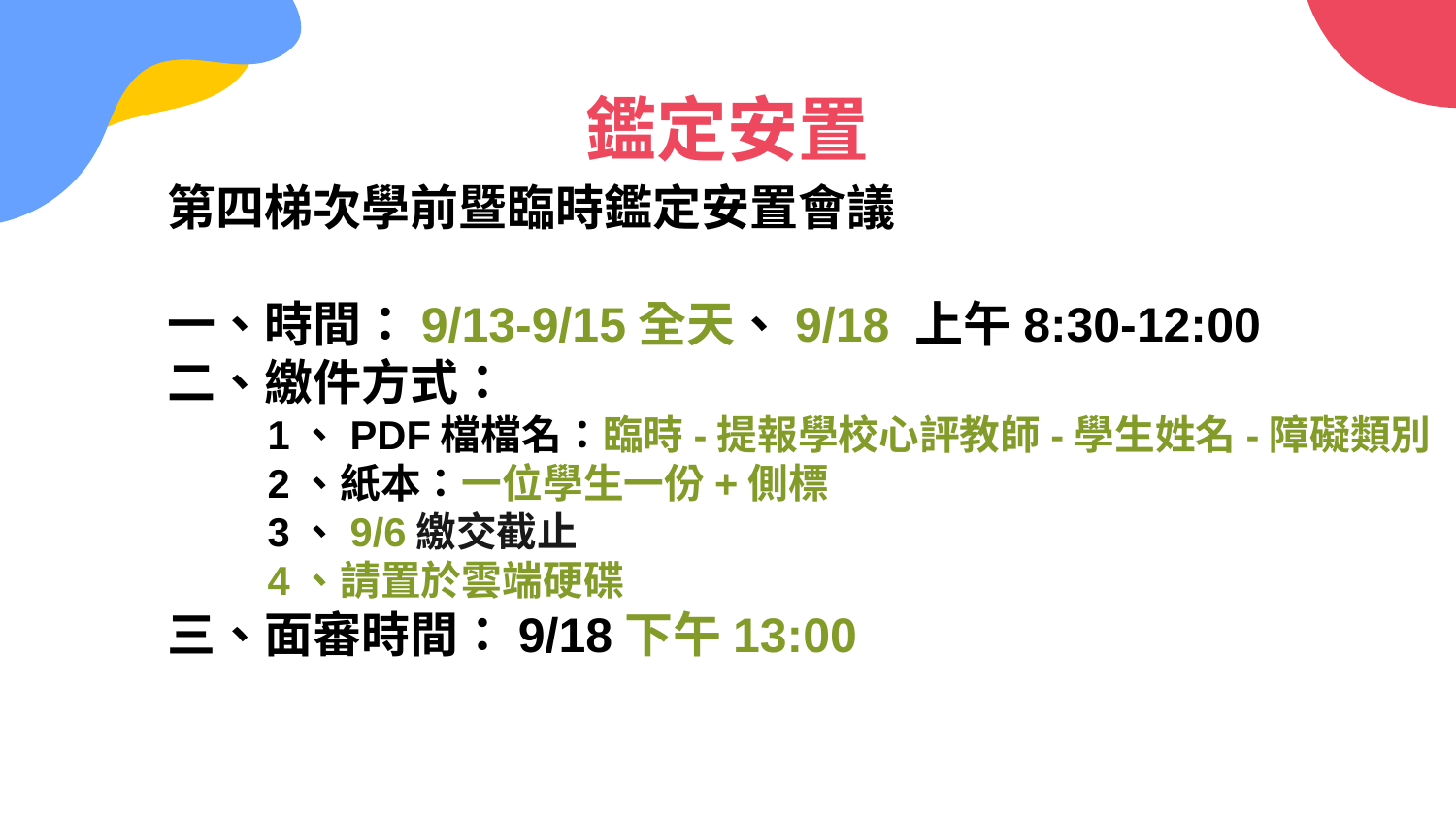

# 鑑定安置
第四梯次學前暨臨時鑑定安置會議

一、時間：9/13-9/15全天、9/18 上午8:30-12:00
二、繳件方式：
         1、PDF檔檔名：臨時-提報學校心評教師-學生姓名-障礙類別
         2、紙本：一位學生一份+側標
         3、9/6繳交截止
         4、請置於雲端硬碟
三、面審時間：9/18下午13:00